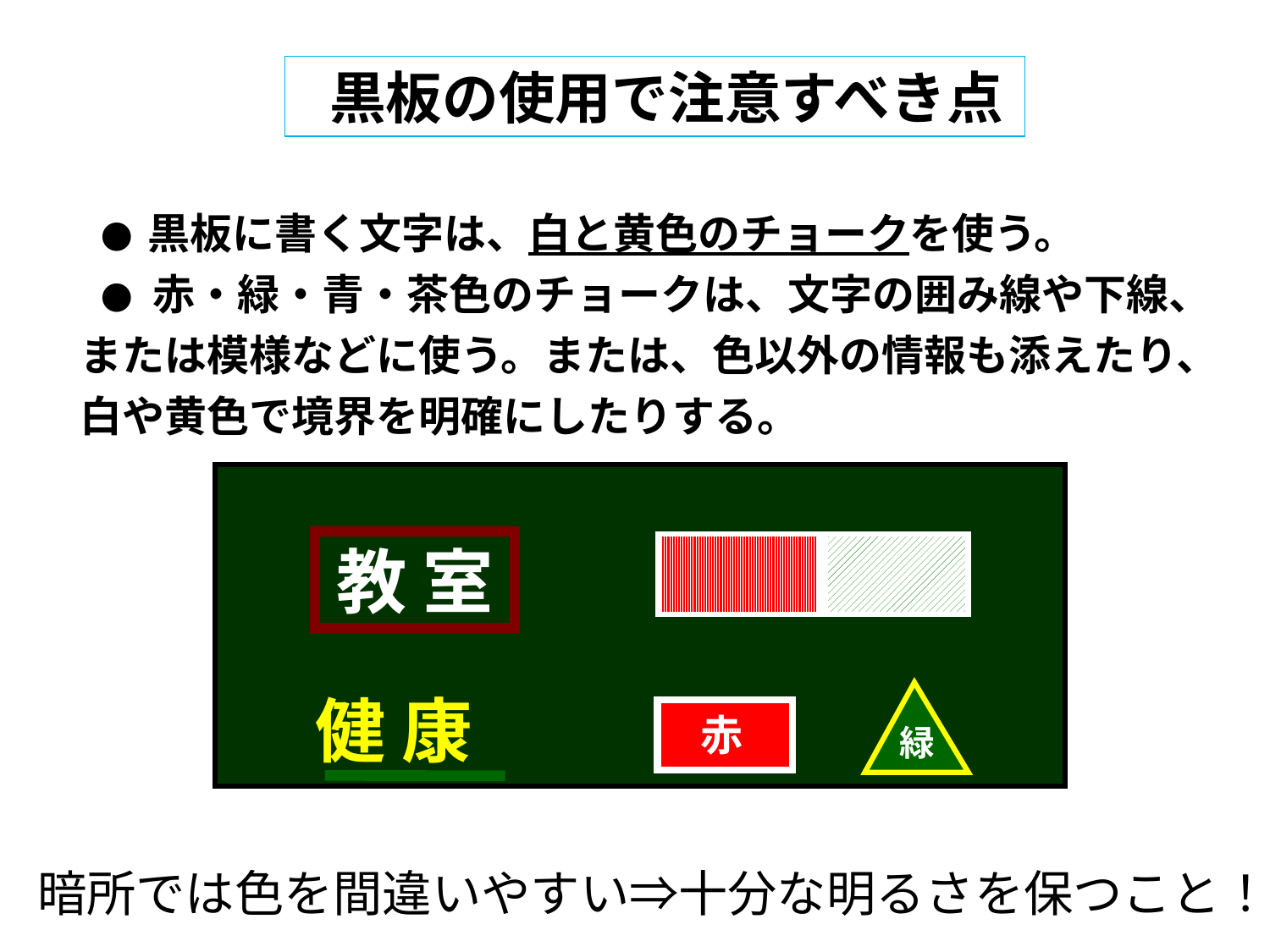

黒板の使用で注意すべき点
● 黒板に書く文字は、白と黄色のチョークを使う。
● 赤・緑・青・茶色のチョークは、文字の囲み線や下線、または模様などに使う。または、色以外の情報も添えたり、白や黄色で境界を明確にしたりする。

教 室

健 康

赤
緑

　暗所では色を間違いやすい⇒十分な明るさを保つこと！